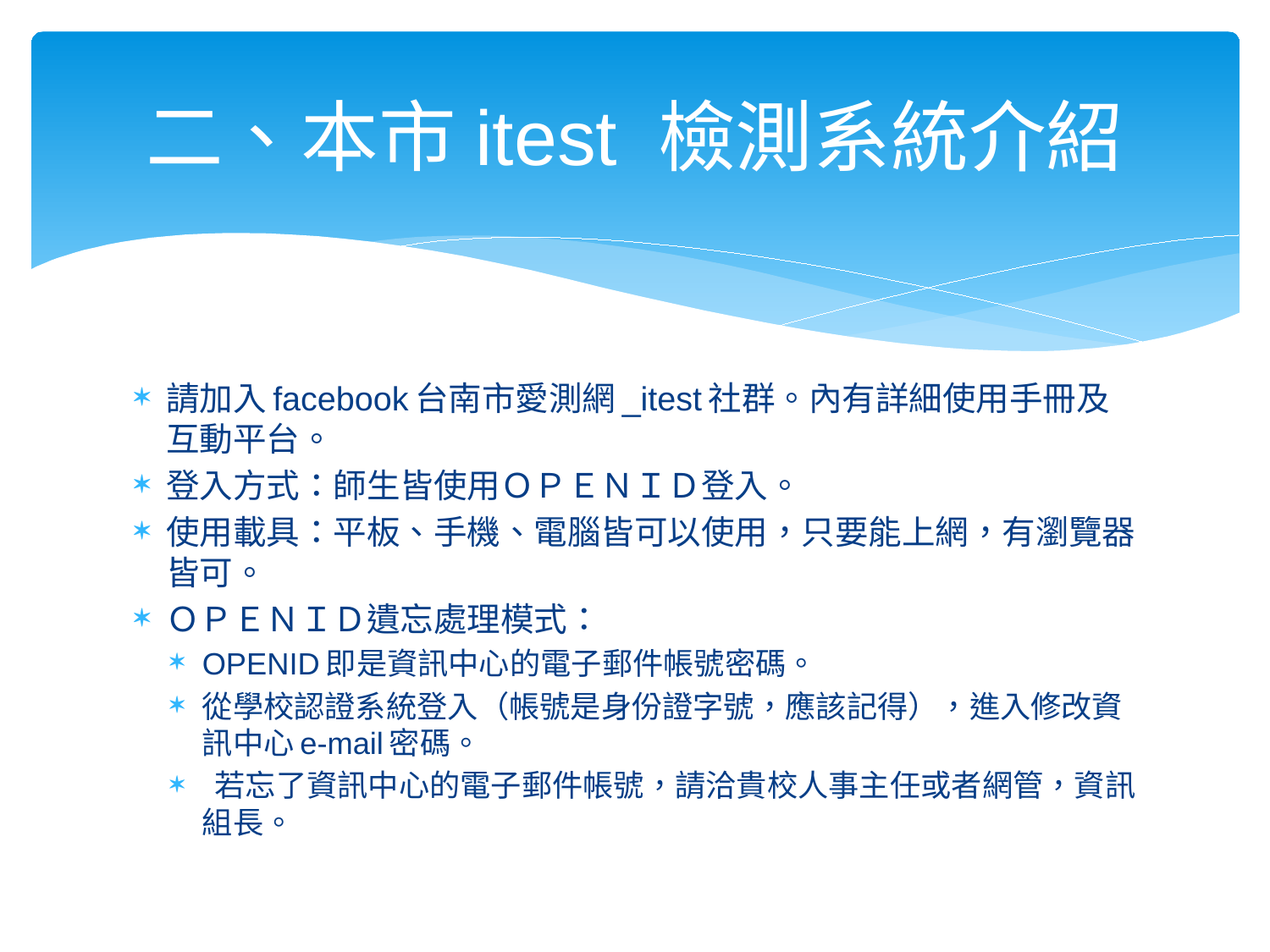

# 二、本市itest 檢測系統介紹
請加入facebook台南市愛測網_itest社群。內有詳細使用手冊及互動平台。
登入方式：師生皆使用ＯＰＥＮＩＤ登入。
使用載具：平板、手機、電腦皆可以使用，只要能上網，有瀏覽器皆可。
ＯＰＥＮＩＤ遺忘處理模式：
OPENID即是資訊中心的電子郵件帳號密碼。
從學校認證系統登入（帳號是身份證字號，應該記得），進入修改資訊中心e-mail密碼。
 若忘了資訊中心的電子郵件帳號，請洽貴校人事主任或者網管，資訊組長。